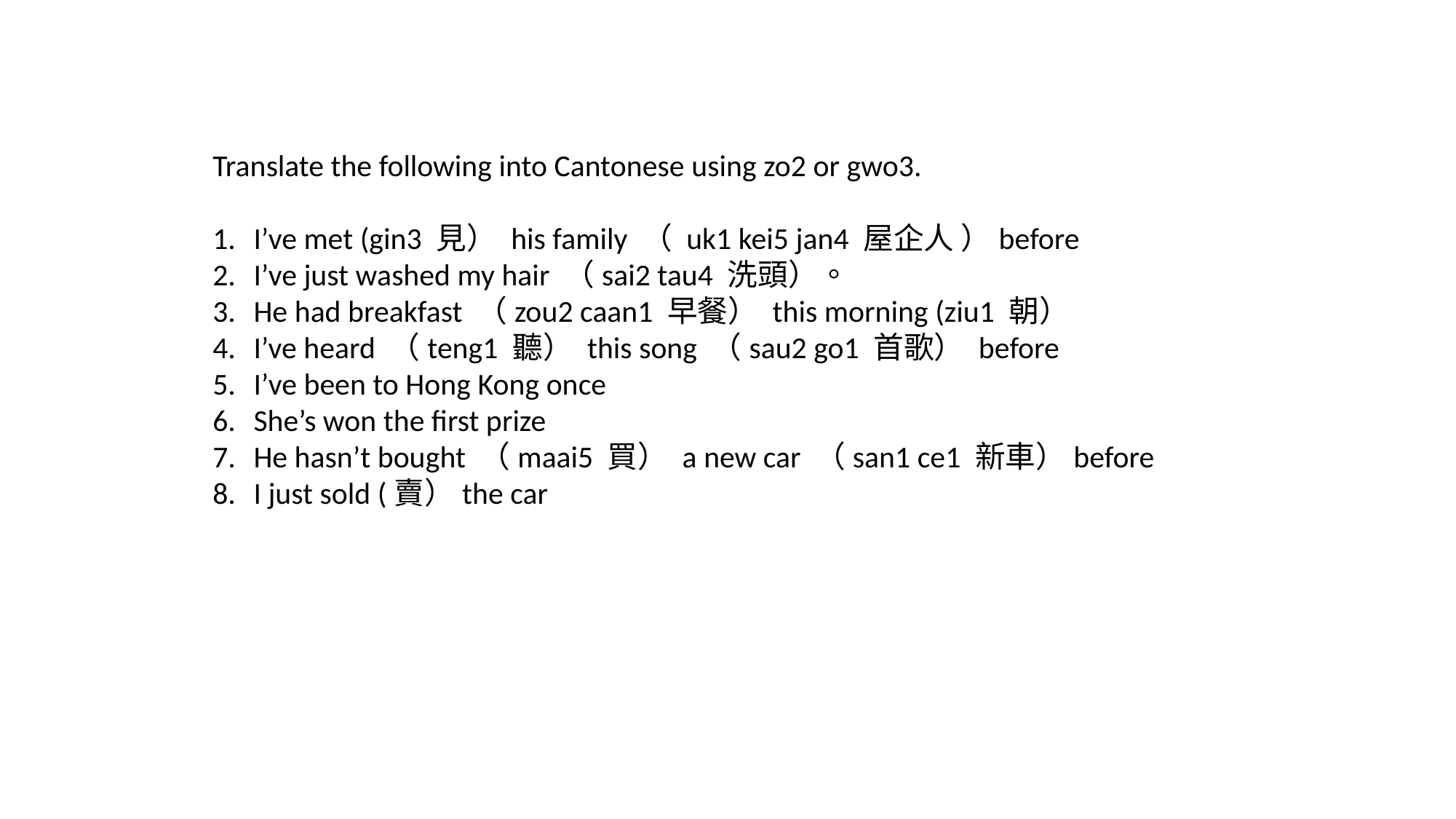

Translate the following into Cantonese using zo2 or gwo3.

I’ve met (gin3 見） his family （ uk1 kei5 jan4 屋企人 ）before
I’ve just washed my hair （sai2 tau4 洗頭）。
He had breakfast （zou2 caan1 早餐） this morning (ziu1 朝）
I’ve heard （teng1 聽） this song （sau2 go1 首歌） before
I’ve been to Hong Kong once
She’s won the first prize
He hasn’t bought （maai5 買） a new car （san1 ce1 新車）before
I just sold (賣）the car